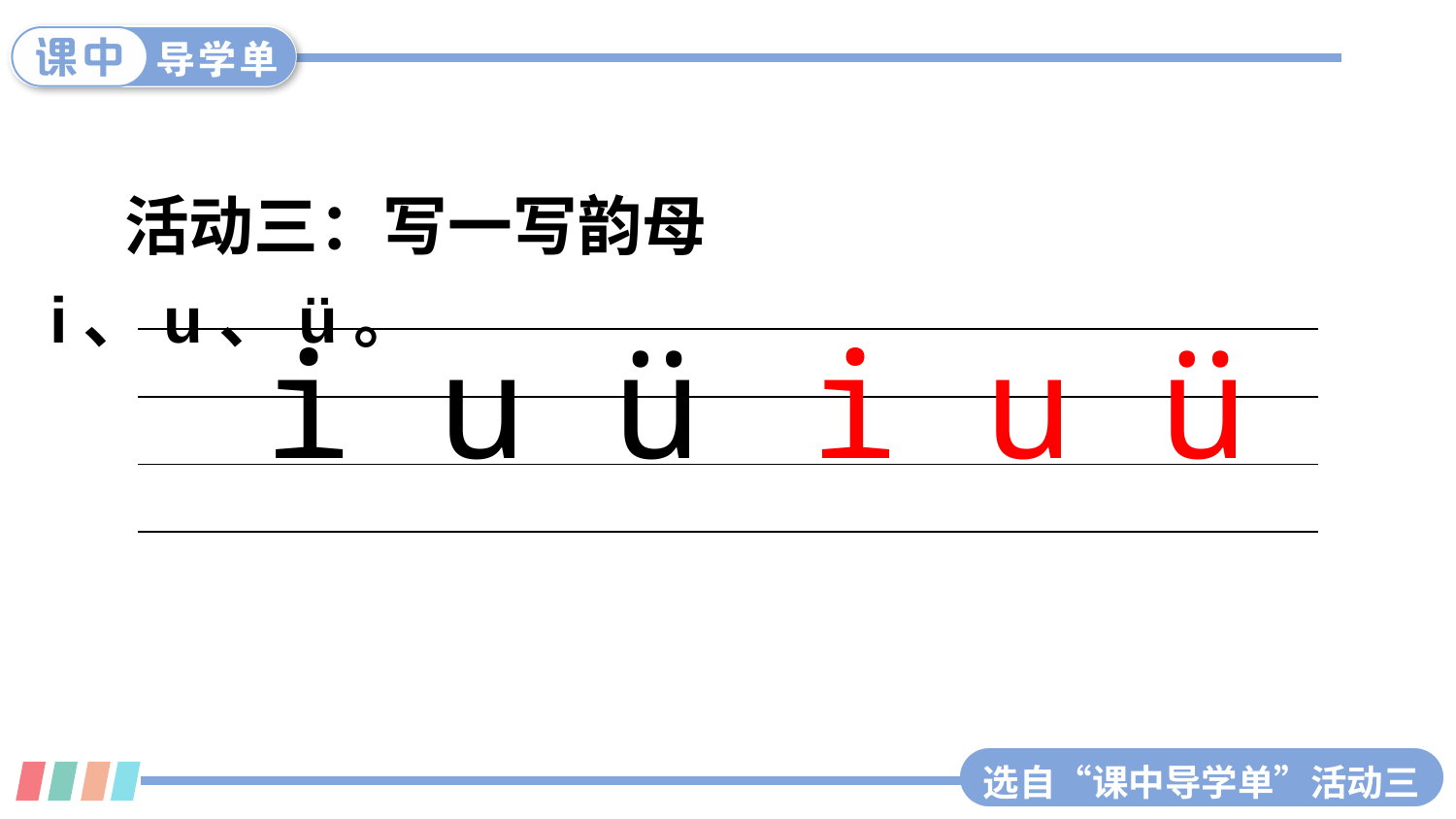

活动三：写一写韵母i、u、ü。
i u ü
i u ü
|  |
| --- |
|  |
|  |
选自“课中导学单”活动三